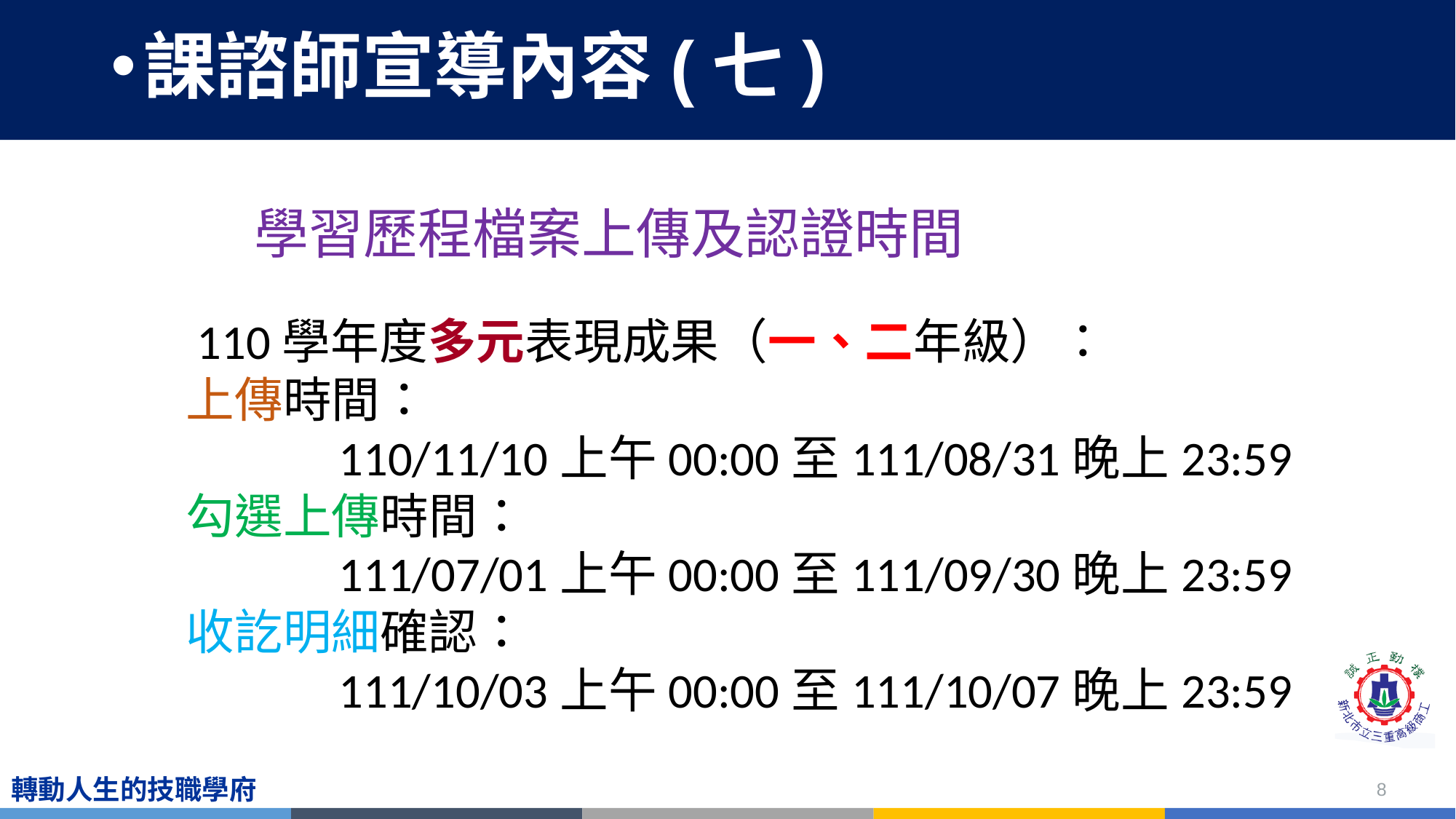

# 課諮師宣導內容(七)

學習歷程檔案上傳及認證時間
 110學年度多元表現成果（一、二年級）：
上傳時間：
              110/11/10上午00:00至111/08/31晚上23:59
勾選上傳時間：
              111/07/01上午00:00至111/09/30晚上23:59
收訖明細確認：
              111/10/03上午00:00至111/10/07晚上23:59
8